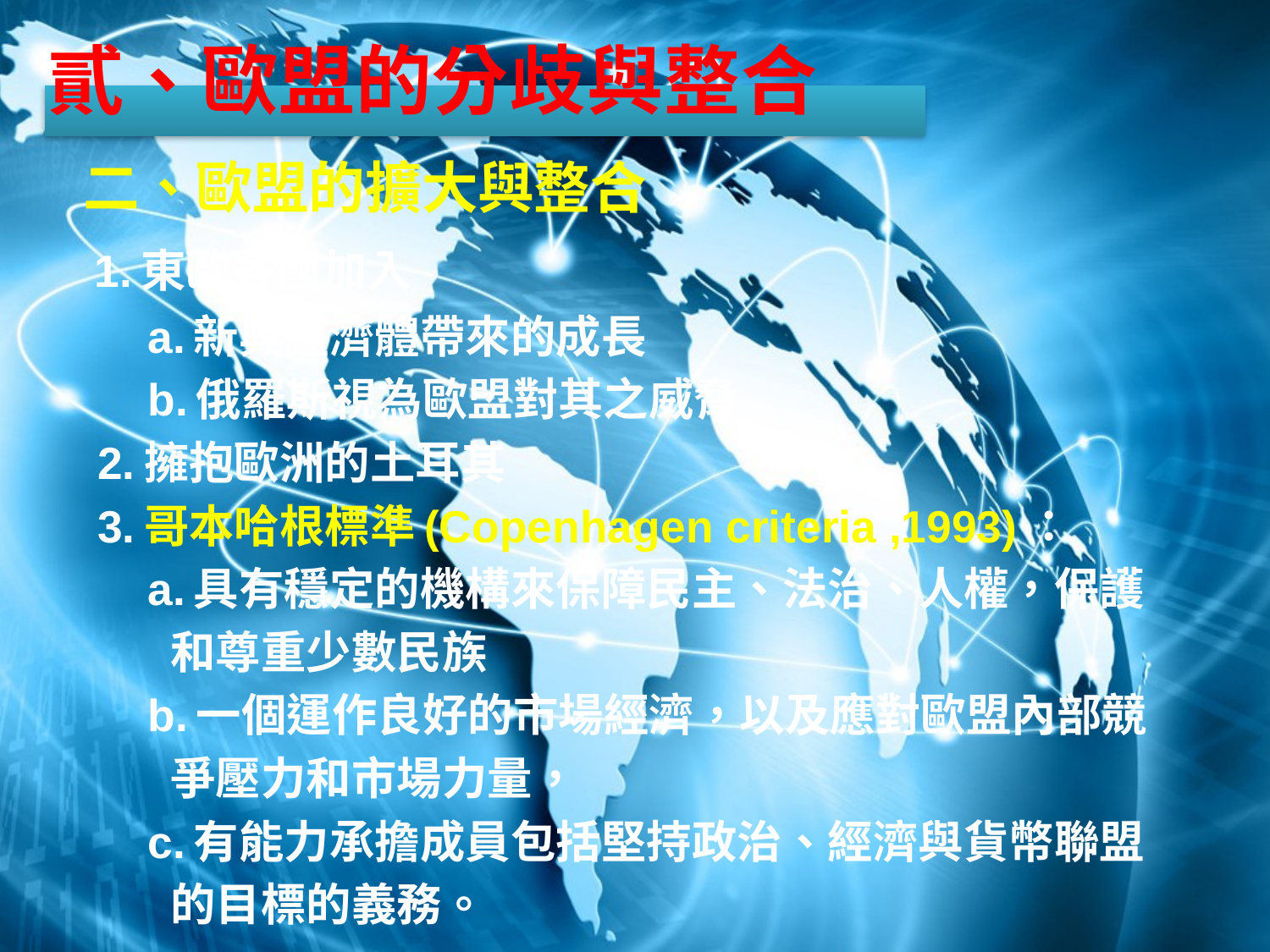

貳、歐盟的分歧與整合

  二、歐盟的擴大與整合
   1.東歐各國加入
        a.新興經濟體帶來的成長
        b.俄羅斯視為歐盟對其之威脅
    2.擁抱歐洲的土耳其
    3.哥本哈根標準(Copenhagen criteria ,1993)：
        a.具有穩定的機構來保障民主、法治、人權，保護
           和尊重少數民族
        b.一個運作良好的市場經濟，以及應對歐盟內部競
           爭壓力和市場力量，
        c.有能力承擔成員包括堅持政治、經濟與貨幣聯盟
           的目標的義務。